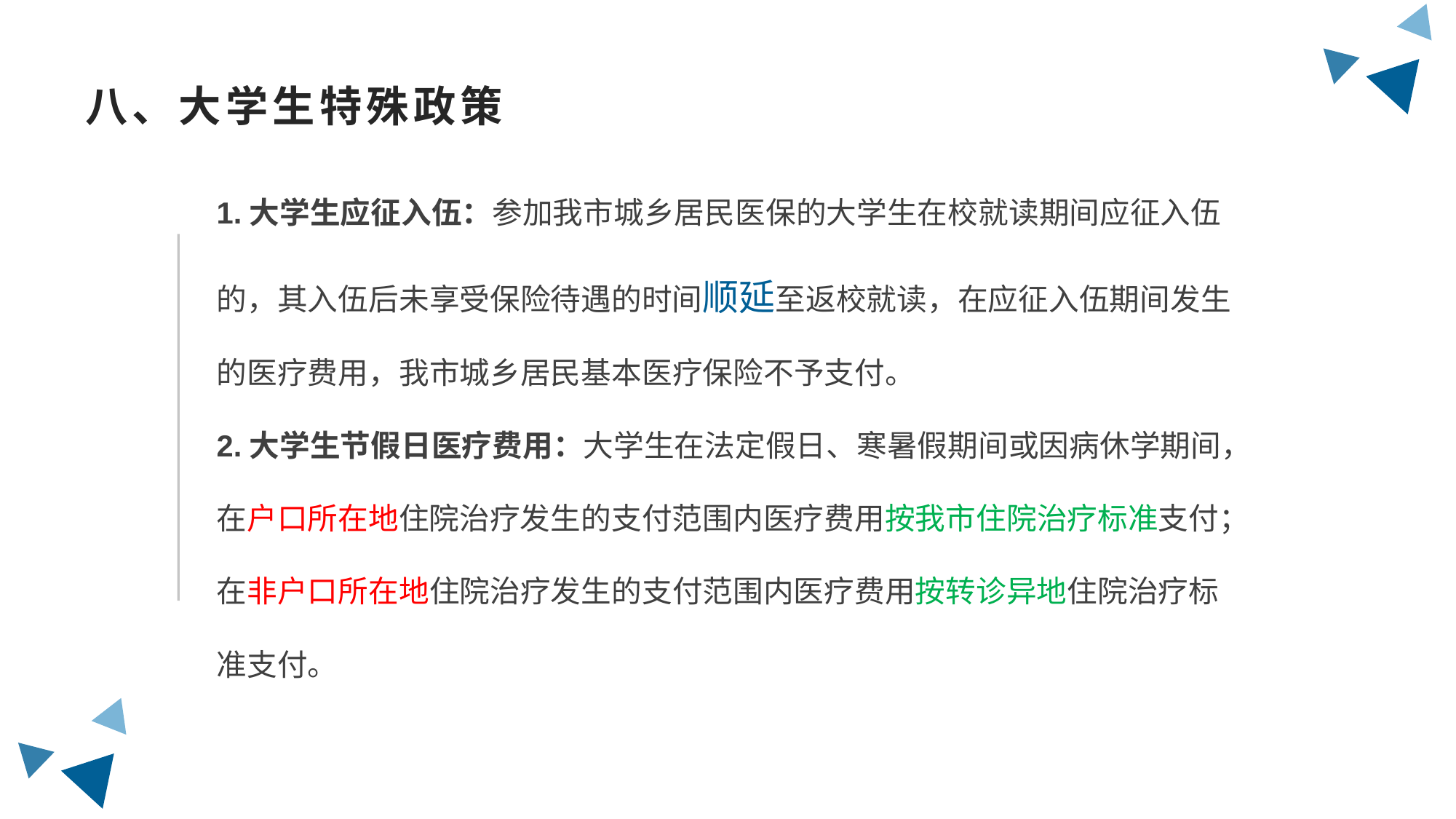

八、大学生特殊政策
1.大学生应征入伍：参加我市城乡居民医保的大学生在校就读期间应征入伍的，其入伍后未享受保险待遇的时间顺延至返校就读，在应征入伍期间发生的医疗费用，我市城乡居民基本医疗保险不予支付。
2.大学生节假日医疗费用：大学生在法定假日、寒暑假期间或因病休学期间，在户口所在地住院治疗发生的支付范围内医疗费用按我市住院治疗标准支付；在非户口所在地住院治疗发生的支付范围内医疗费用按转诊异地住院治疗标准支付。